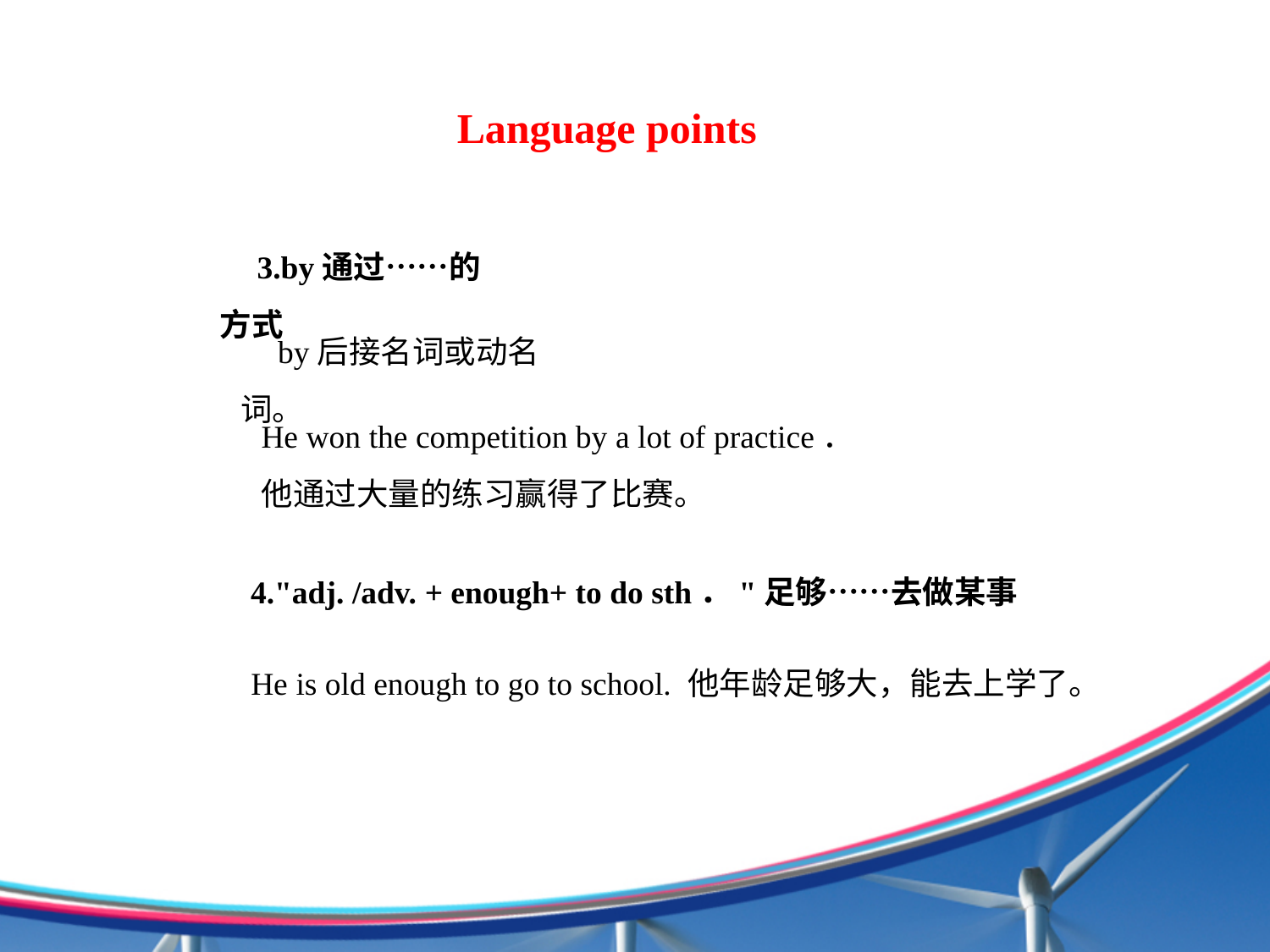

Language points
3.by通过……的方式
by后接名词或动名词。
He won the competition by a lot of practice．
他通过大量的练习赢得了比赛。
4."adj. /adv. + enough+ to do sth．"足够……去做某事
He is old enough to go to school. 他年龄足够大，能去上学了。